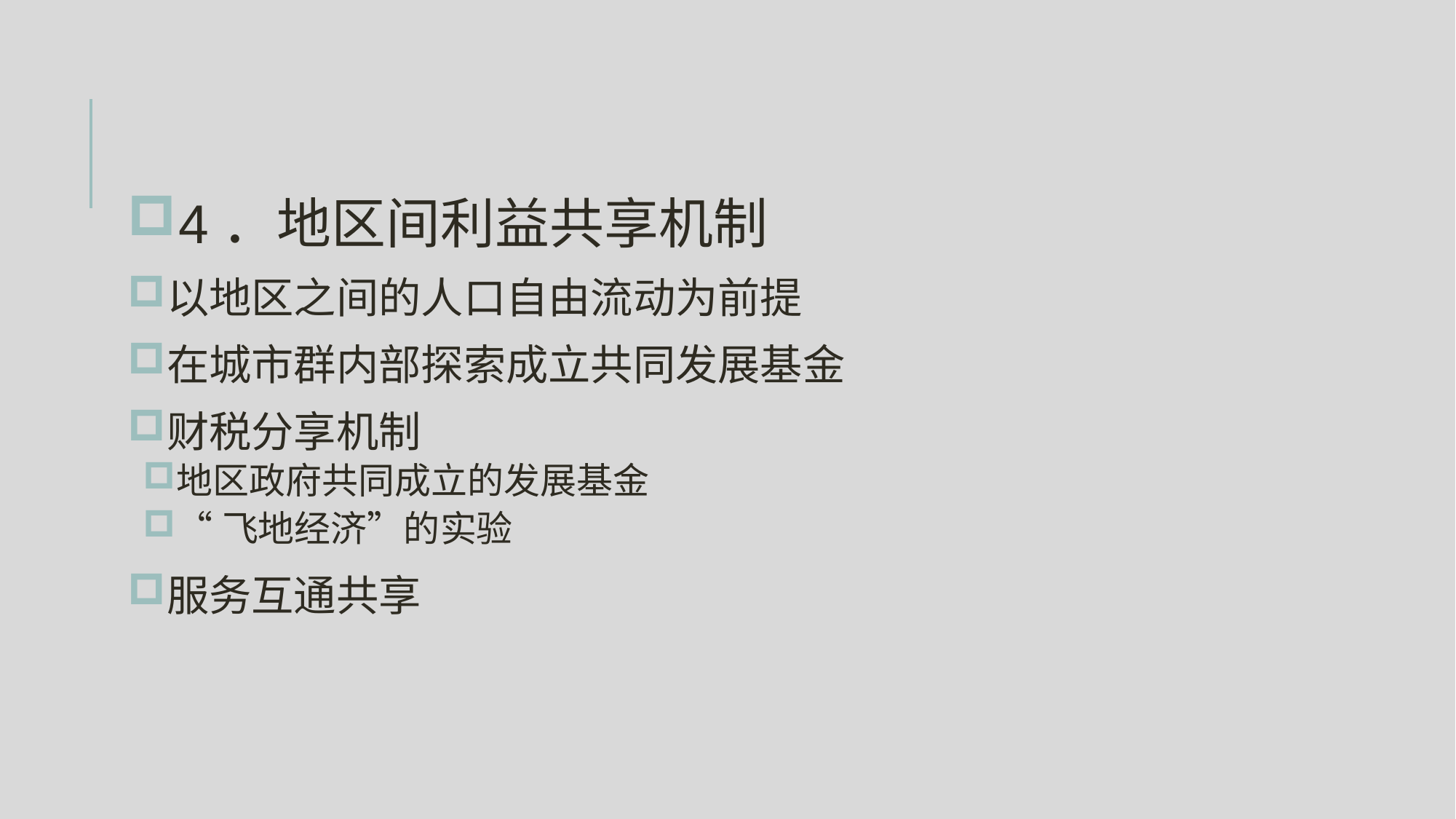

4．地区间利益共享机制
以地区之间的人口自由流动为前提
在城市群内部探索成立共同发展基金
财税分享机制
地区政府共同成立的发展基金
“飞地经济”的实验
服务互通共享